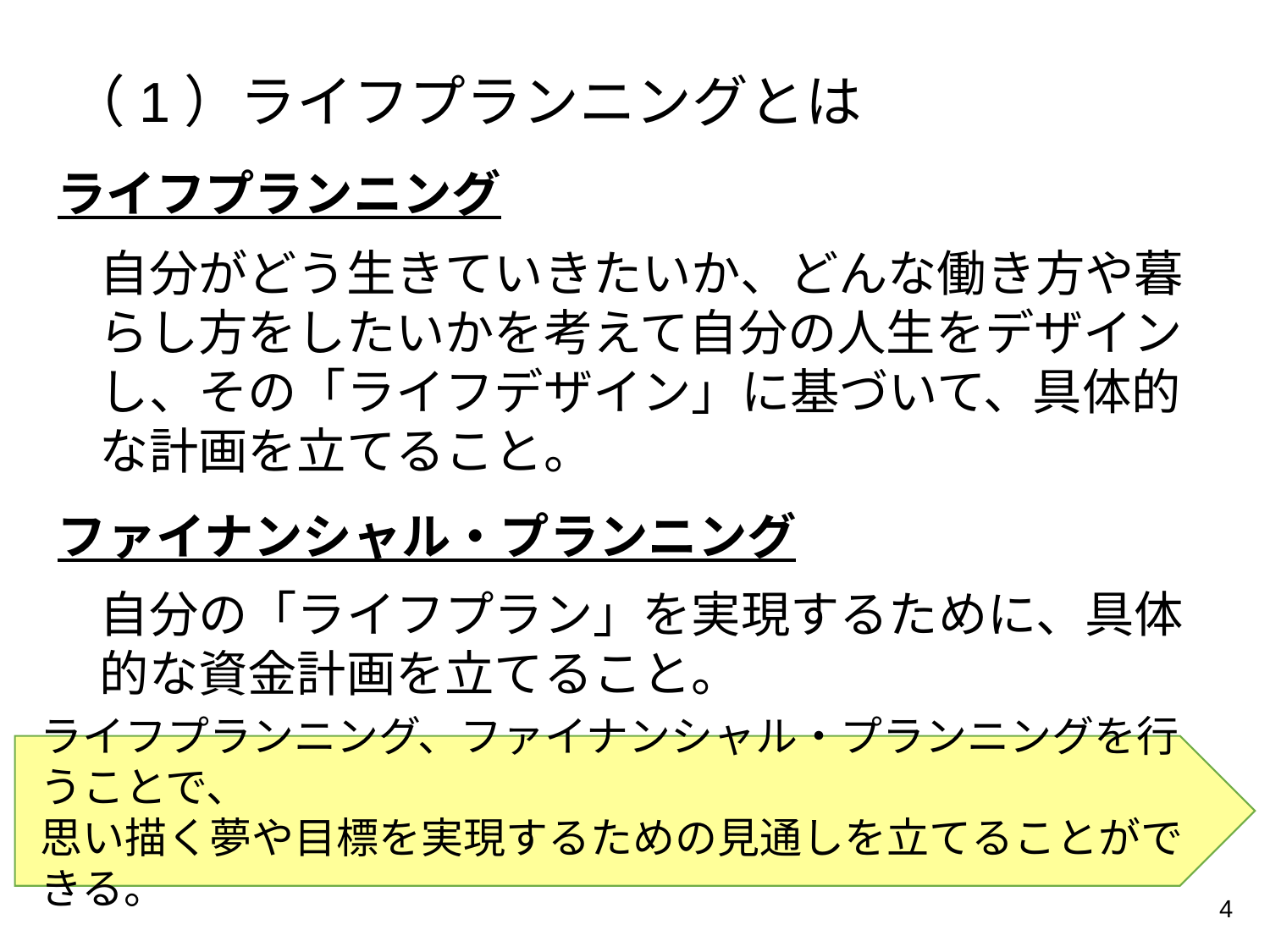

（1）ライフプランニングとは
ライフプランニング
自分がどう生きていきたいか、どんな働き方や暮らし方をしたいかを考えて自分の人生をデザインし、その「ライフデザイン」に基づいて、具体的な計画を立てること。
ファイナンシャル・プランニング
自分の「ライフプラン」を実現するために、具体的な資金計画を立てること。
ライフプランニング、ファイナンシャル・プランニングを行うことで、
思い描く夢や目標を実現するための見通しを立てることができる。
4